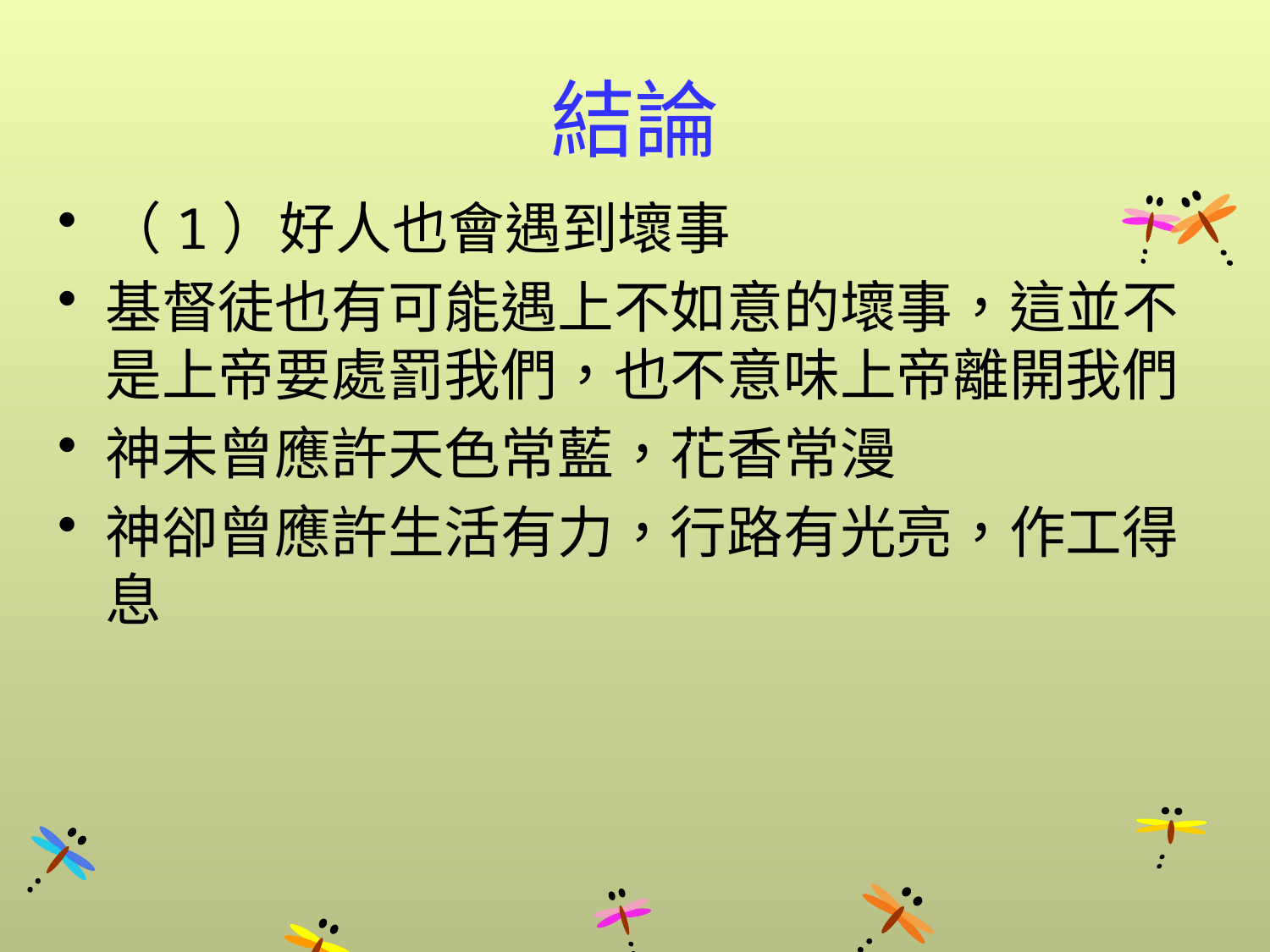

# 結論
（1）好人也會遇到壞事
基督徒也有可能遇上不如意的壞事，這並不是上帝要處罰我們，也不意味上帝離開我們
神未曾應許天色常藍，花香常漫
神卻曾應許生活有力，行路有光亮，作工得息